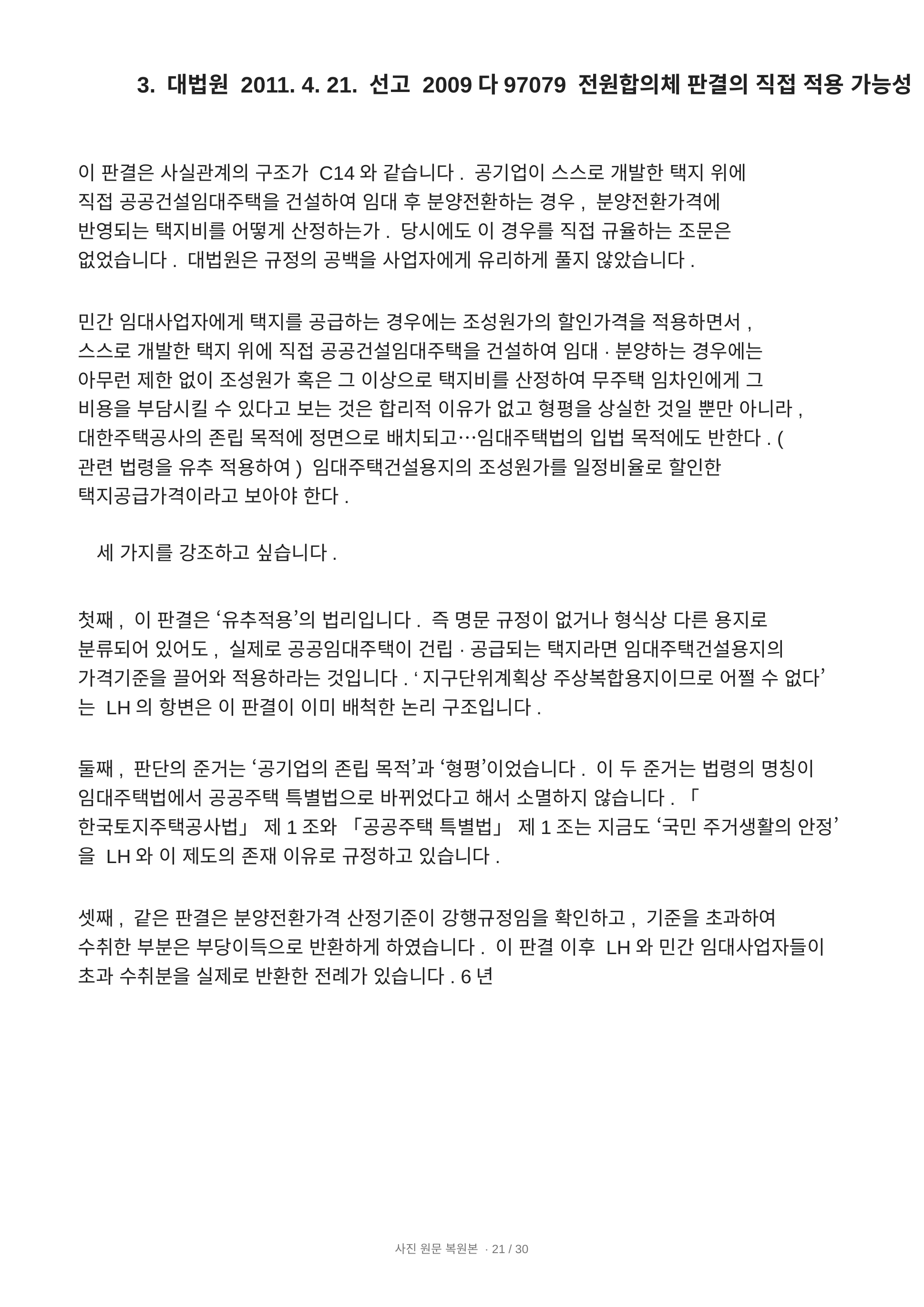

3. 대법원 2011. 4. 21. 선고 2009다97079 전원합의체 판결의 직접 적용 가능성
이 판결은 사실관계의 구조가 C14와 같습니다. 공기업이 스스로 개발한 택지 위에 직접 공공건설임대주택을 건설하여 임대 후 분양전환하는 경우, 분양전환가격에 반영되는 택지비를 어떻게 산정하는가. 당시에도 이 경우를 직접 규율하는 조문은 없었습니다. 대법원은 규정의 공백을 사업자에게 유리하게 풀지 않았습니다.
민간 임대사업자에게 택지를 공급하는 경우에는 조성원가의 할인가격을 적용하면서, 스스로 개발한 택지 위에 직접 공공건설임대주택을 건설하여 임대·분양하는 경우에는 아무런 제한 없이 조성원가 혹은 그 이상으로 택지비를 산정하여 무주택 임차인에게 그 비용을 부담시킬 수 있다고 보는 것은 합리적 이유가 없고 형평을 상실한 것일 뿐만 아니라, 대한주택공사의 존립 목적에 정면으로 배치되고…임대주택법의 입법 목적에도 반한다. (관련 법령을 유추 적용하여) 임대주택건설용지의 조성원가를 일정비율로 할인한 택지공급가격이라고 보아야 한다.
세 가지를 강조하고 싶습니다.
첫째, 이 판결은 ‘유추적용’의 법리입니다. 즉 명문 규정이 없거나 형식상 다른 용지로 분류되어 있어도, 실제로 공공임대주택이 건립·공급되는 택지라면 임대주택건설용지의 가격기준을 끌어와 적용하라는 것입니다. ‘지구단위계획상 주상복합용지이므로 어쩔 수 없다’는 LH의 항변은 이 판결이 이미 배척한 논리 구조입니다.
둘째, 판단의 준거는 ‘공기업의 존립 목적’과 ‘형평’이었습니다. 이 두 준거는 법령의 명칭이 임대주택법에서 공공주택 특별법으로 바뀌었다고 해서 소멸하지 않습니다.「한국토지주택공사법」 제1조와 「공공주택 특별법」 제1조는 지금도 ‘국민 주거생활의 안정’을 LH와 이 제도의 존재 이유로 규정하고 있습니다.
셋째, 같은 판결은 분양전환가격 산정기준이 강행규정임을 확인하고, 기준을 초과하여 수취한 부분은 부당이득으로 반환하게 하였습니다. 이 판결 이후 LH와 민간 임대사업자들이 초과 수취분을 실제로 반환한 전례가 있습니다. 6년
사진 원문 복원본 · 21 / 30